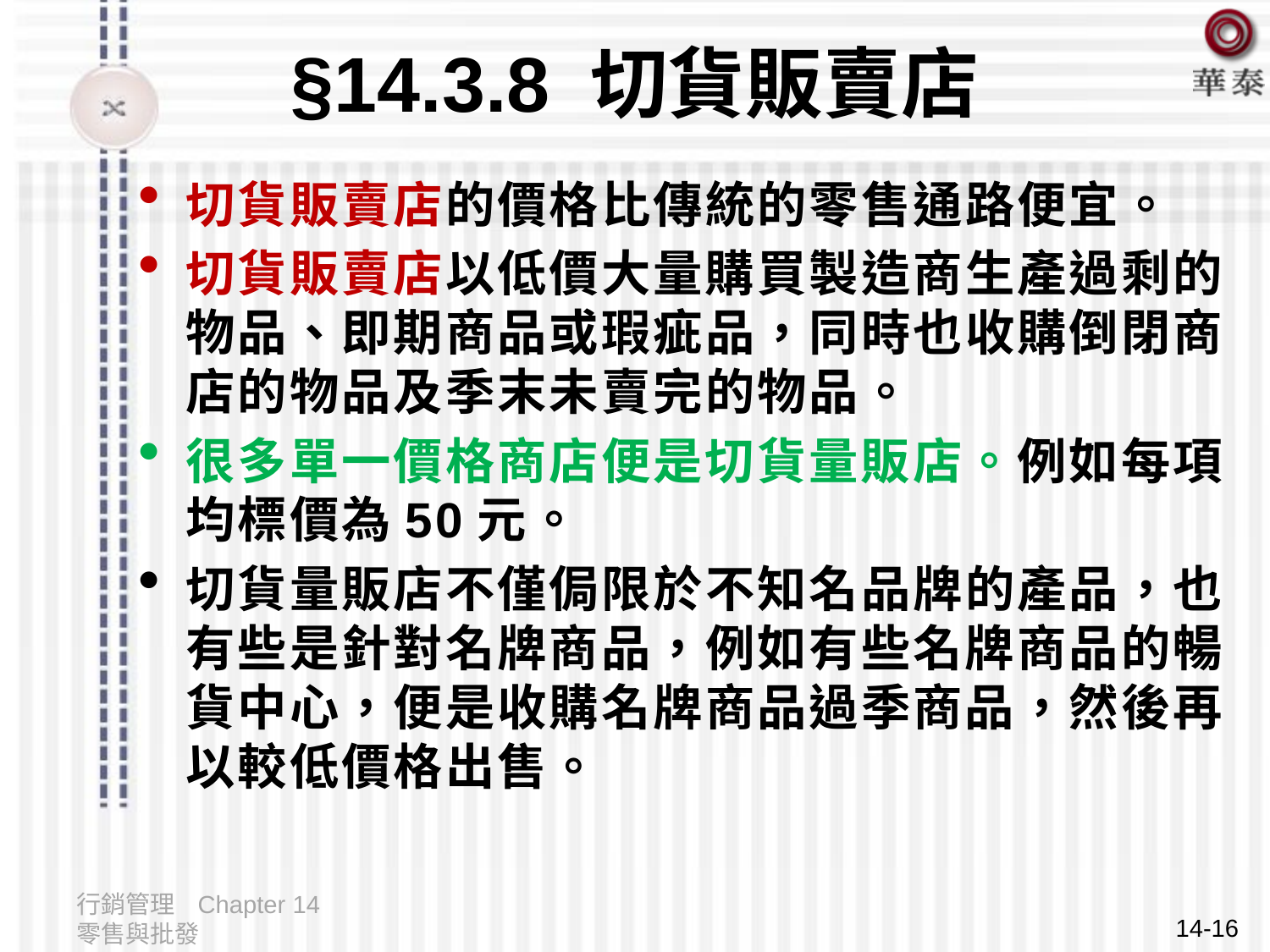

# §14.3.8 切貨販賣店
切貨販賣店的價格比傳統的零售通路便宜。
切貨販賣店以低價大量購買製造商生產過剩的物品、即期商品或瑕疵品，同時也收購倒閉商店的物品及季末未賣完的物品。
很多單一價格商店便是切貨量販店。例如每項均標價為50元。
切貨量販店不僅侷限於不知名品牌的產品，也有些是針對名牌商品，例如有些名牌商品的暢貨中心，便是收購名牌商品過季商品，然後再以較低價格出售。

行銷管理   Chapter 14   零售與批發
14-16